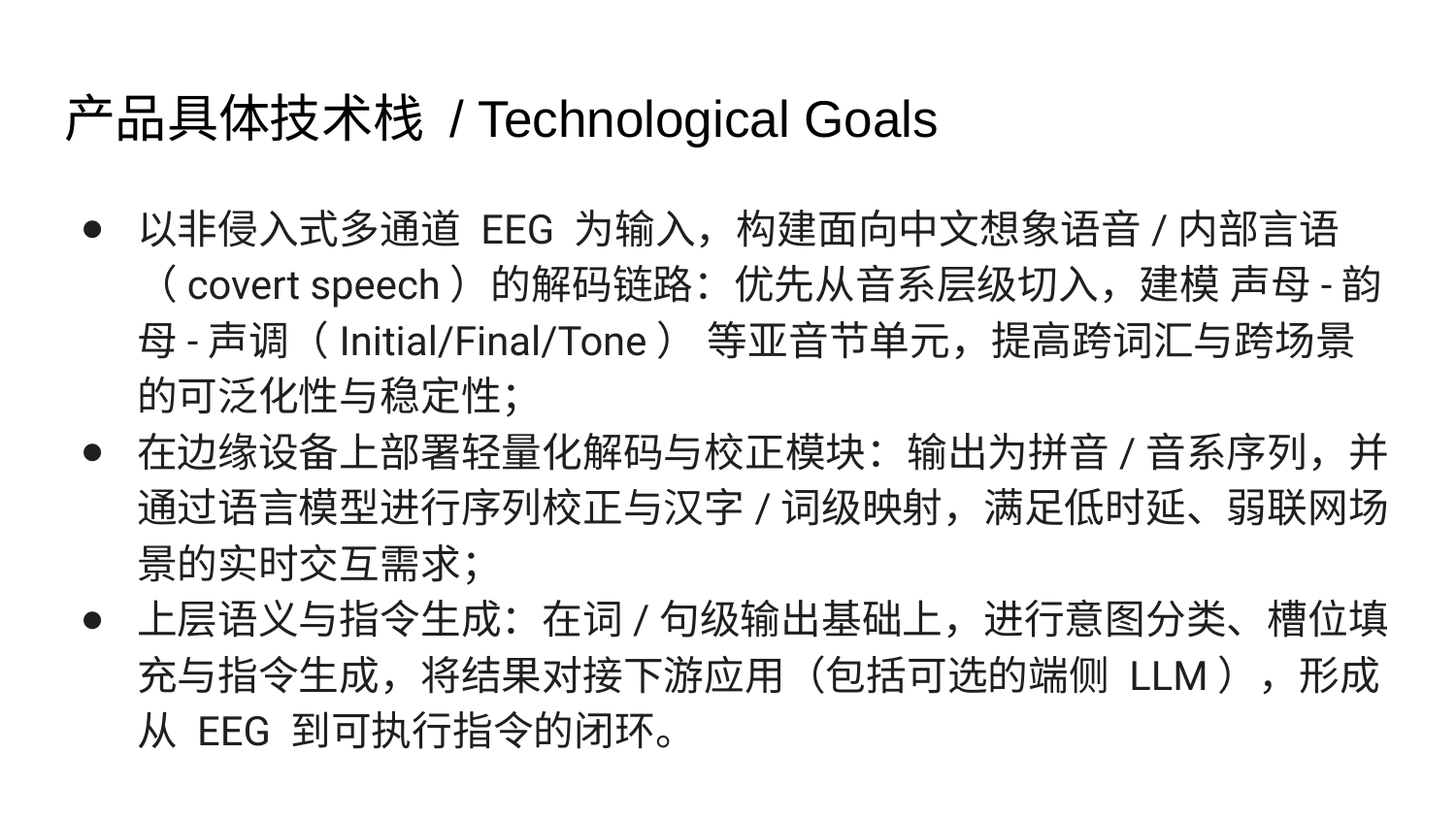

# 产品具体技术栈 / Technological Goals
以非侵入式多通道 EEG 为输入，构建面向中文想象语音/内部言语（covert speech）的解码链路：优先从音系层级切入，建模 声母-韵母-声调（Initial/Final/Tone） 等亚音节单元，提高跨词汇与跨场景的可泛化性与稳定性；
在边缘设备上部署轻量化解码与校正模块：输出为拼音/音系序列，并通过语言模型进行序列校正与汉字/词级映射，满足低时延、弱联网场景的实时交互需求；
上层语义与指令生成：在词/句级输出基础上，进行意图分类、槽位填充与指令生成，将结果对接下游应用（包括可选的端侧 LLM），形成从 EEG 到可执行指令的闭环。